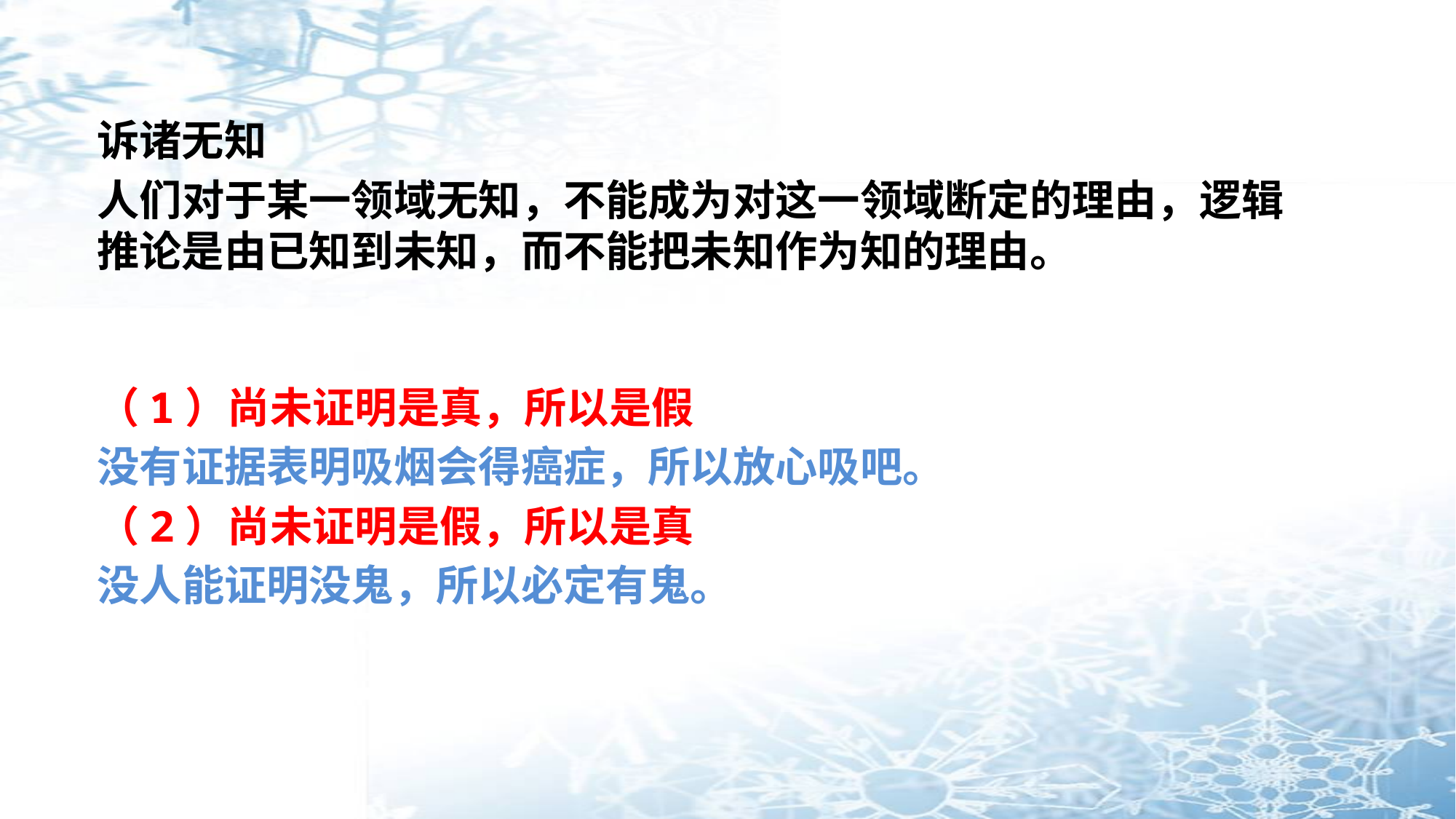

诉诸无知
人们对于某一领域无知，不能成为对这一领域断定的理由，逻辑推论是由已知到未知，而不能把未知作为知的理由。
（1）尚未证明是真，所以是假
没有证据表明吸烟会得癌症，所以放心吸吧。
（2）尚未证明是假，所以是真
没人能证明没鬼，所以必定有鬼。